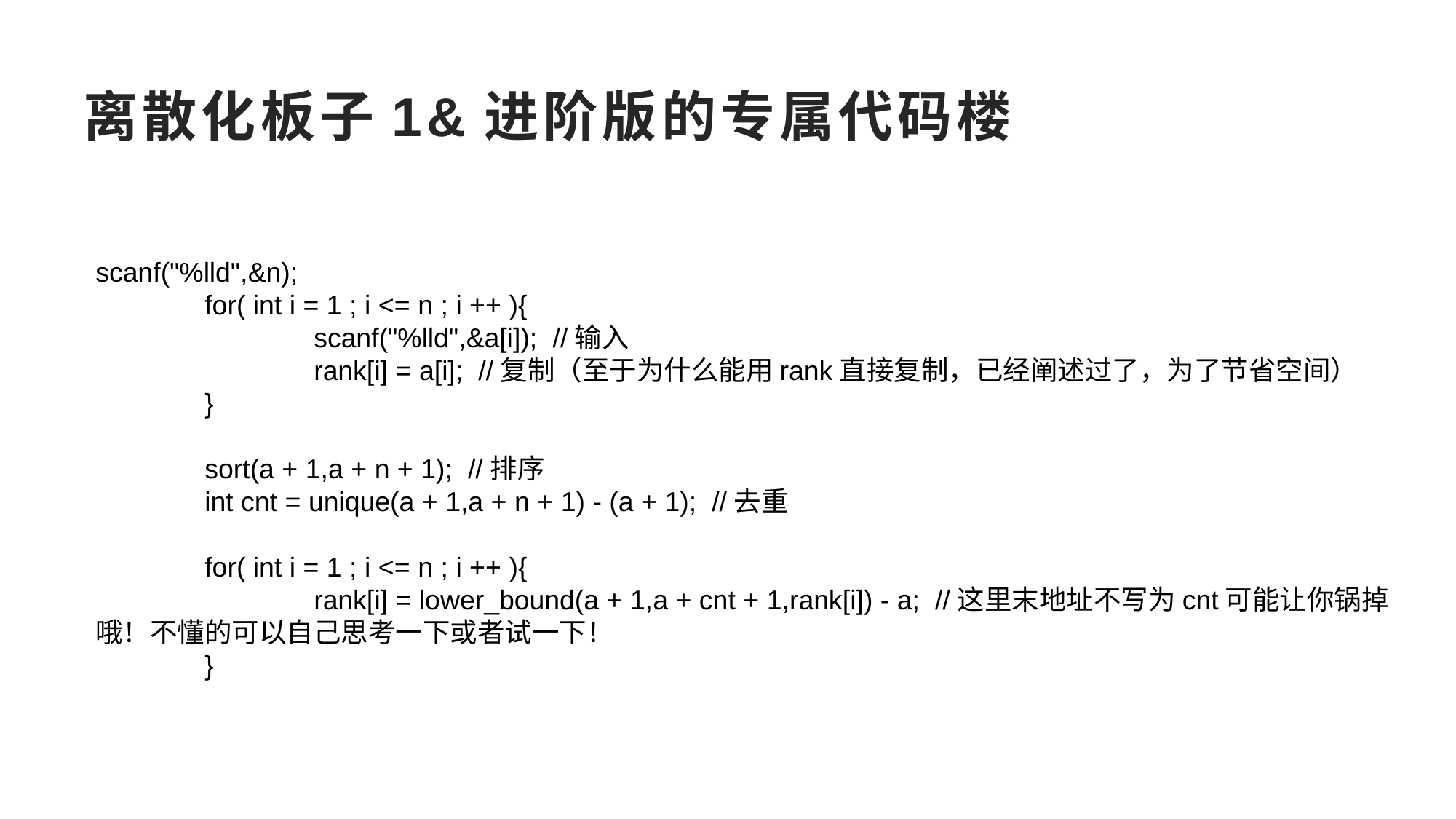

# 离散化板子1&进阶版的专属代码楼
scanf("%lld",&n);
	for( int i = 1 ; i <= n ; i ++ ){
		scanf("%lld",&a[i]);  //输入
		rank[i] = a[i];  //复制（至于为什么能用rank直接复制，已经阐述过了，为了节省空间）
	}

	sort(a + 1,a + n + 1);  //排序
	int cnt = unique(a + 1,a + n + 1) - (a + 1);  //去重

	for( int i = 1 ; i <= n ; i ++ ){
		rank[i] = lower_bound(a + 1,a + cnt + 1,rank[i]) - a;  //这里末地址不写为cnt可能让你锅掉哦！不懂的可以自己思考一下或者试一下！
	}